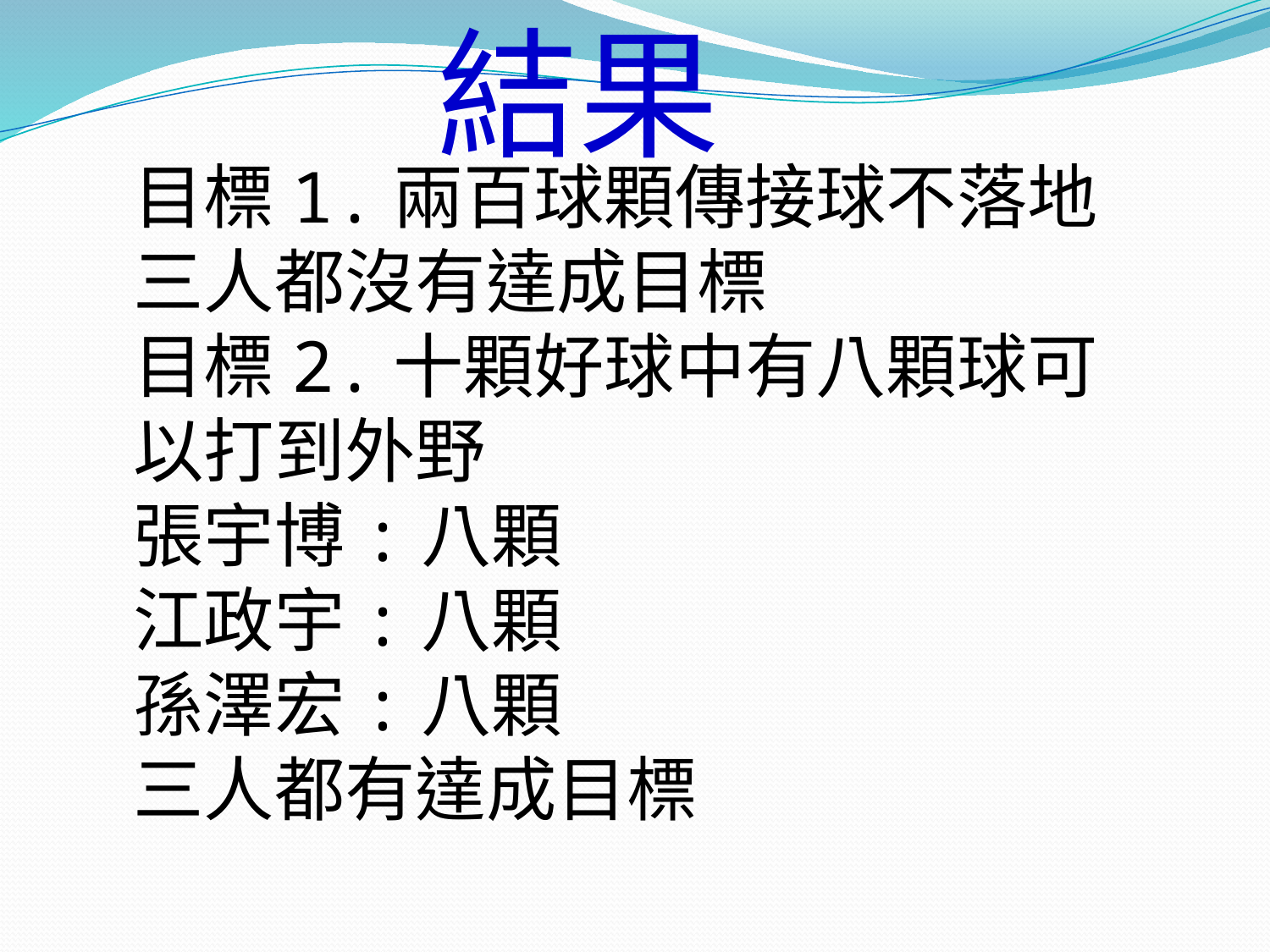

結果
目標1.兩百球顆傳接球不落地
三人都沒有達成目標
目標2.十顆好球中有八顆球可以打到外野
張宇博:八顆
江政宇:八顆
孫澤宏:八顆
三人都有達成目標